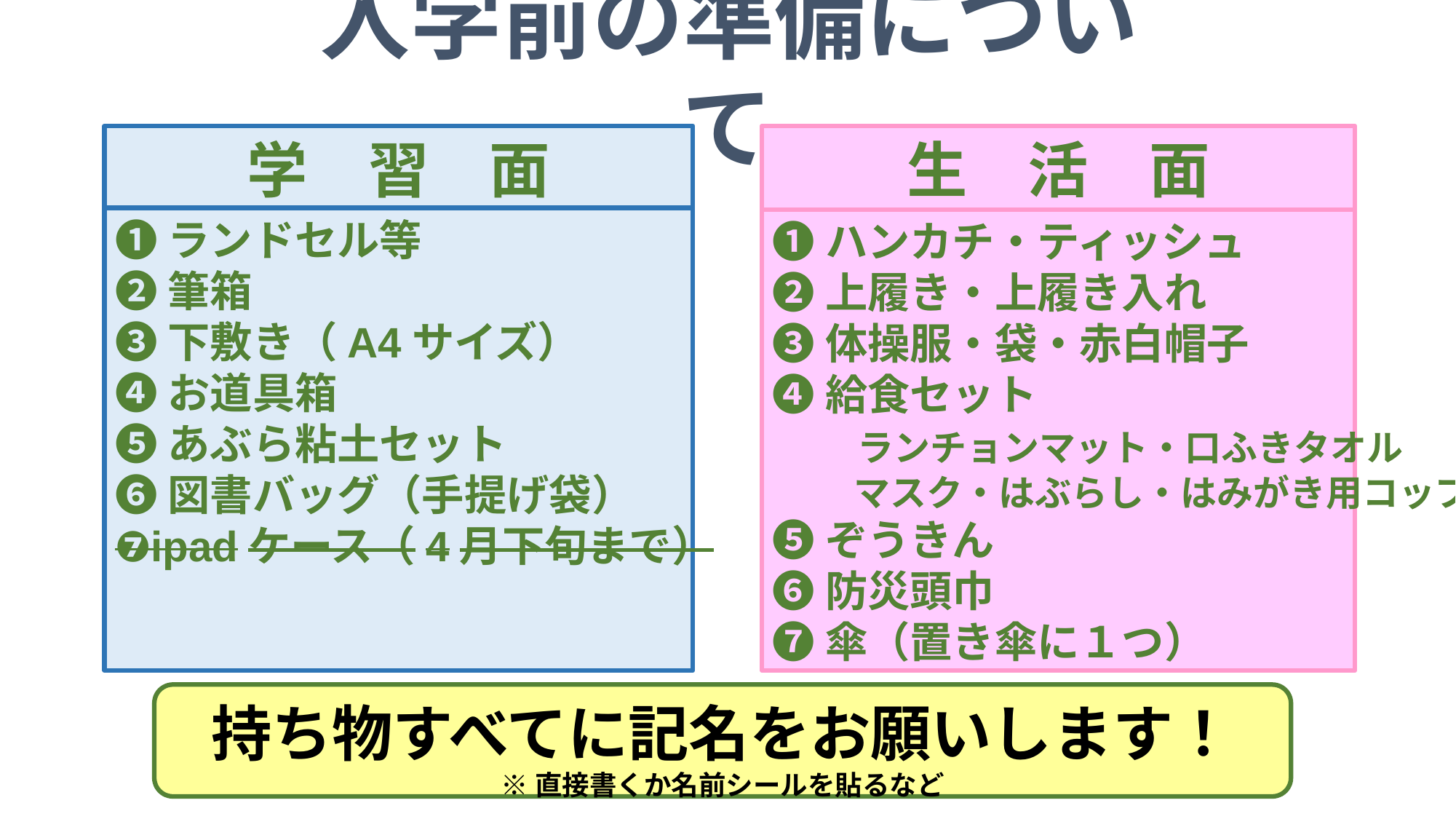

入学前の準備について
学　習　面
生　活　面
❶ランドセル等
❷筆箱
❸下敷き（A4サイズ）
❹お道具箱
❺あぶら粘土セット
❻図書バッグ（手提げ袋）
❼ipadケース（4月下旬まで）

❶ハンカチ・ティッシュ
❷上履き・上履き入れ
❸体操服・袋・赤白帽子
❹給食セット
　　ランチョンマット・口ふきタオル
　　 マスク・はぶらし・はみがき用コップ
❺ぞうきん
❻防災頭巾
❼傘（置き傘に１つ）
持ち物すべてに記名をお願いします！
※直接書くか名前シールを貼るなど